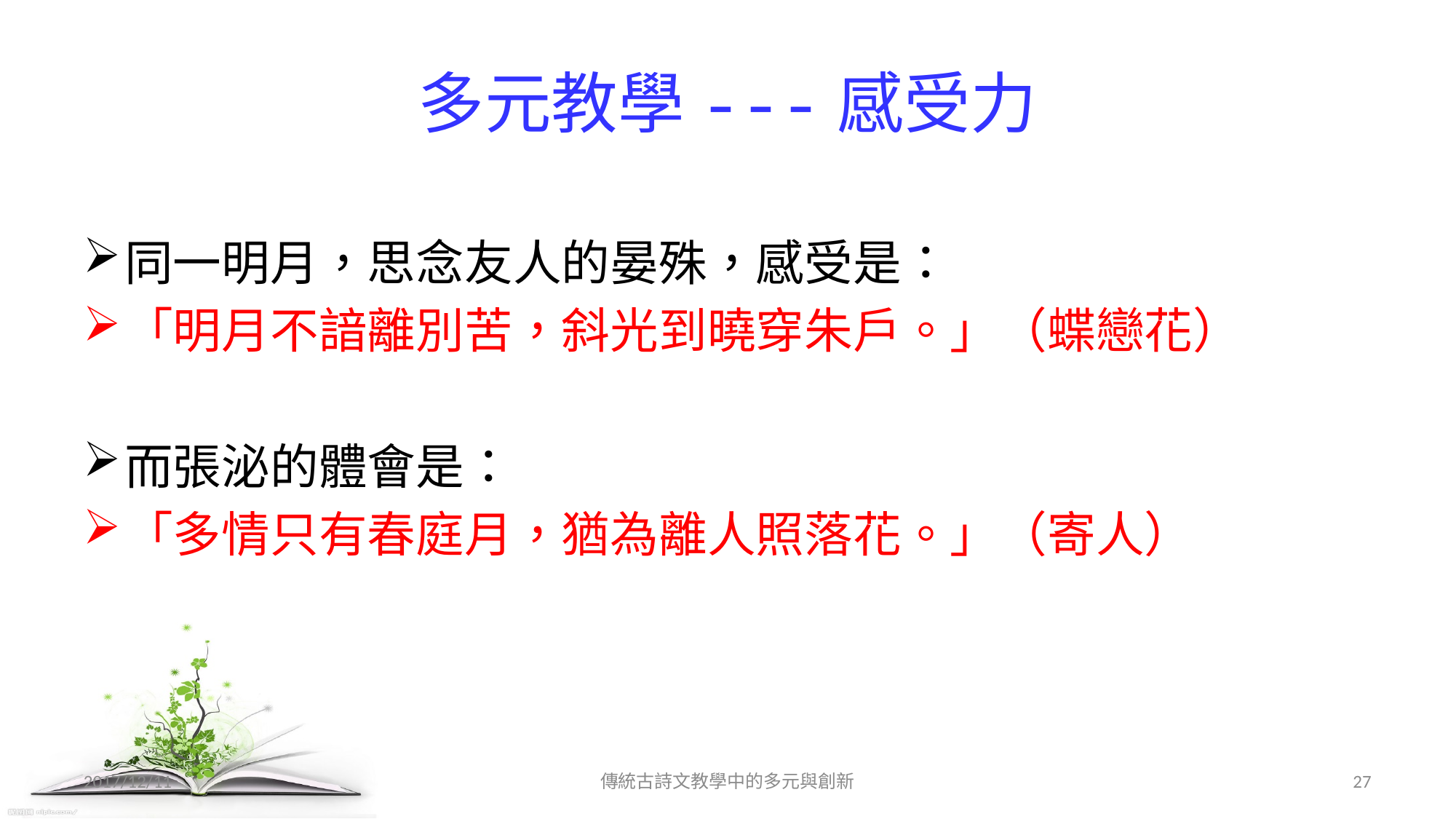

# 多元教學---感受力
同一明月，思念友人的晏殊，感受是：
「明月不諳離別苦，斜光到曉穿朱戶。」（蝶戀花）

而張泌的體會是：
「多情只有春庭月，猶為離人照落花。」（寄人）

2017/12/11
傳統古詩文教學中的多元與創新
27